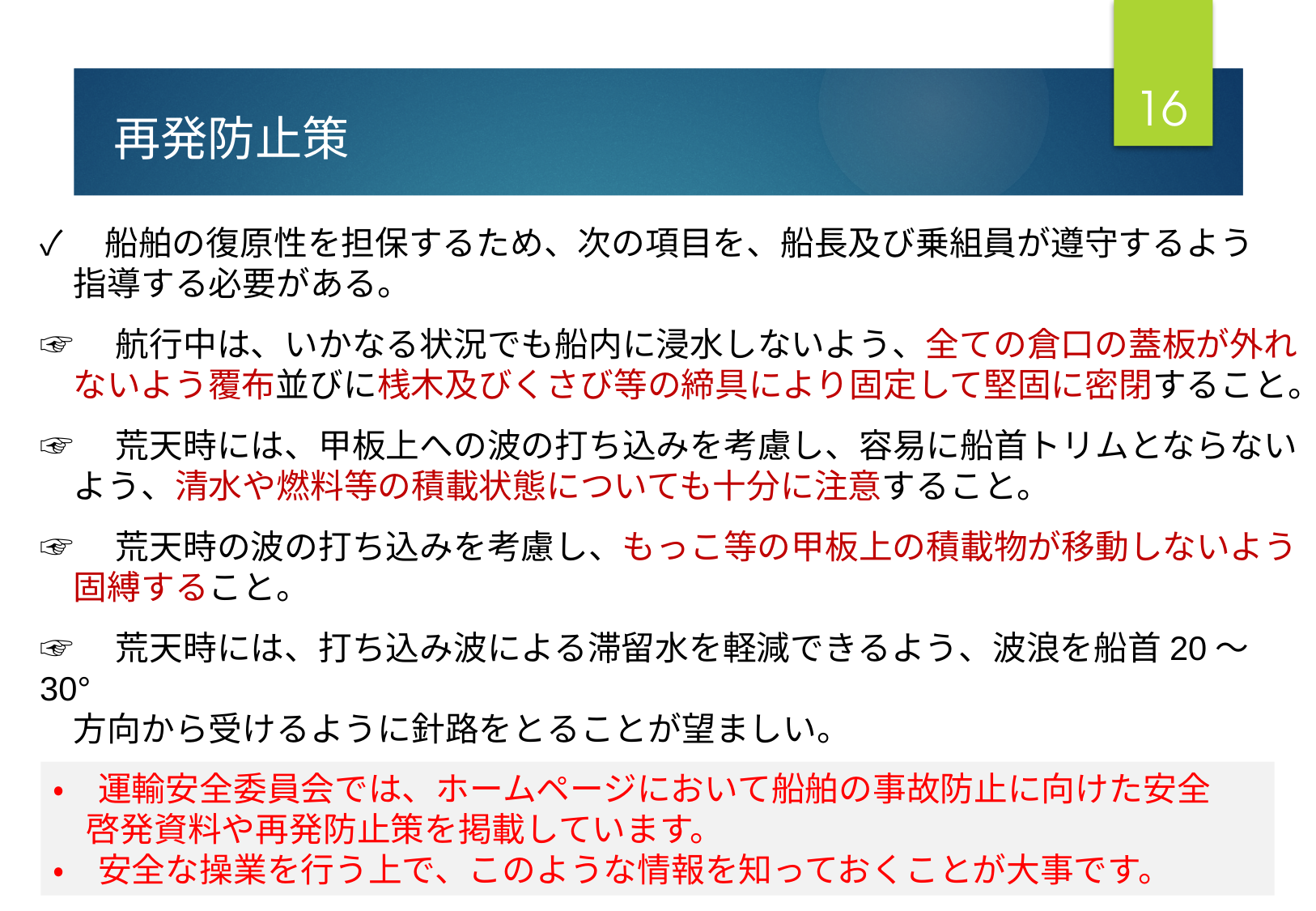

16
再発防止策

✓　船舶の復原性を担保するため、次の項目を、船長及び乗組員が遵守するよう
　指導する必要がある。

☞　航行中は、いかなる状況でも船内に浸水しないよう、全ての倉口の蓋板が外れ
　ないよう覆布並びに桟木及びくさび等の締具により固定して堅固に密閉すること。

☞　荒天時には、甲板上への波の打ち込みを考慮し、容易に船首トリムとならない
　よう、清水や燃料等の積載状態についても十分に注意すること。

☞　荒天時の波の打ち込みを考慮し、もっこ等の甲板上の積載物が移動しないよう
　固縛すること。

☞　荒天時には、打ち込み波による滞留水を軽減できるよう、波浪を船首20～30°
　方向から受けるように針路をとることが望ましい。

・　運輸安全委員会では、ホームページにおいて船舶の事故防止に向けた安全
　啓発資料や再発防止策を掲載しています。
・　安全な操業を行う上で、このような情報を知っておくことが大事です。